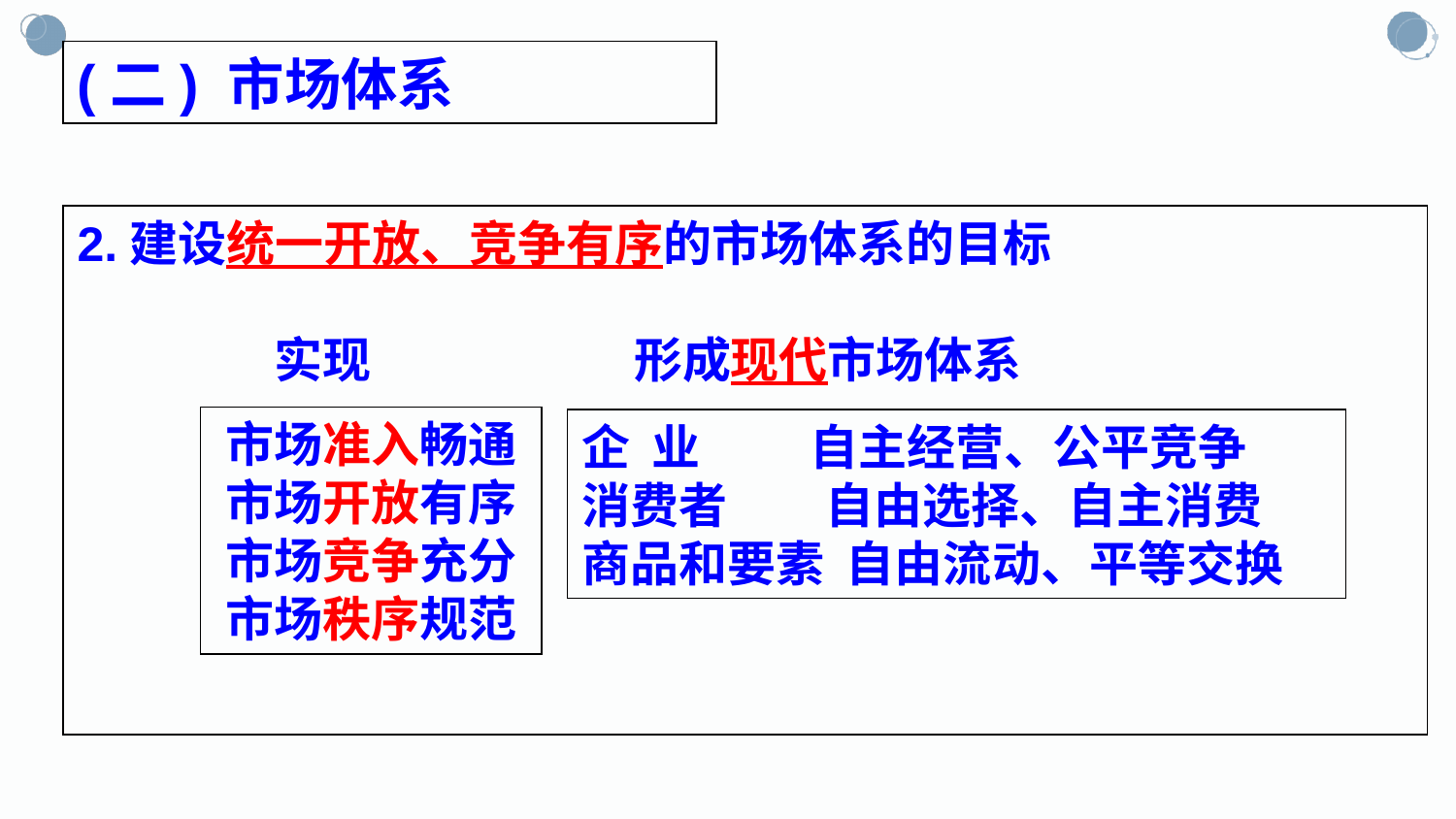

(二) 市场体系
2.建设统一开放、竞争有序的市场体系的目标

                 实现                        形成现代市场体系

市场准入畅通
市场开放有序
市场竞争充分
市场秩序规范
企  业          自主经营、公平竞争
消费者         自由选择、自主消费
商品和要素  自由流动、平等交换